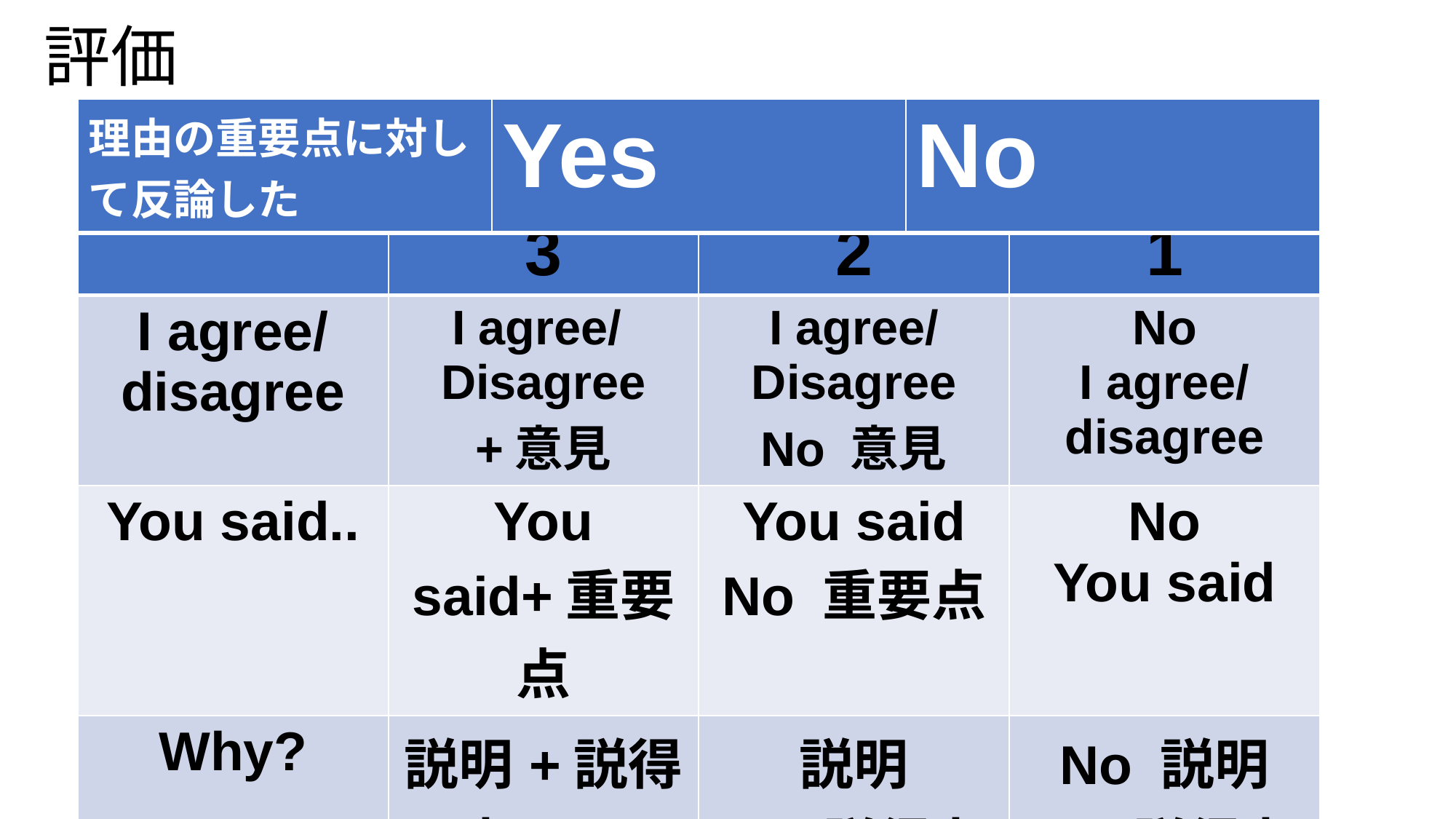

# 評価
| 理由の重要点に対して反論した | Yes | No |
| --- | --- | --- |
|  | 3 | 2 | 1 |
| --- | --- | --- | --- |
| I agree/ disagree | I agree/ Disagree +意見 | I agree/ Disagree No 意見 | No I agree/ disagree |
| You said.. | You said+重要点 | You said No 重要点 | No You said |
| Why? | 説明+説得力ある | 説明 No 説得力 | No 説明 No 説得力 |